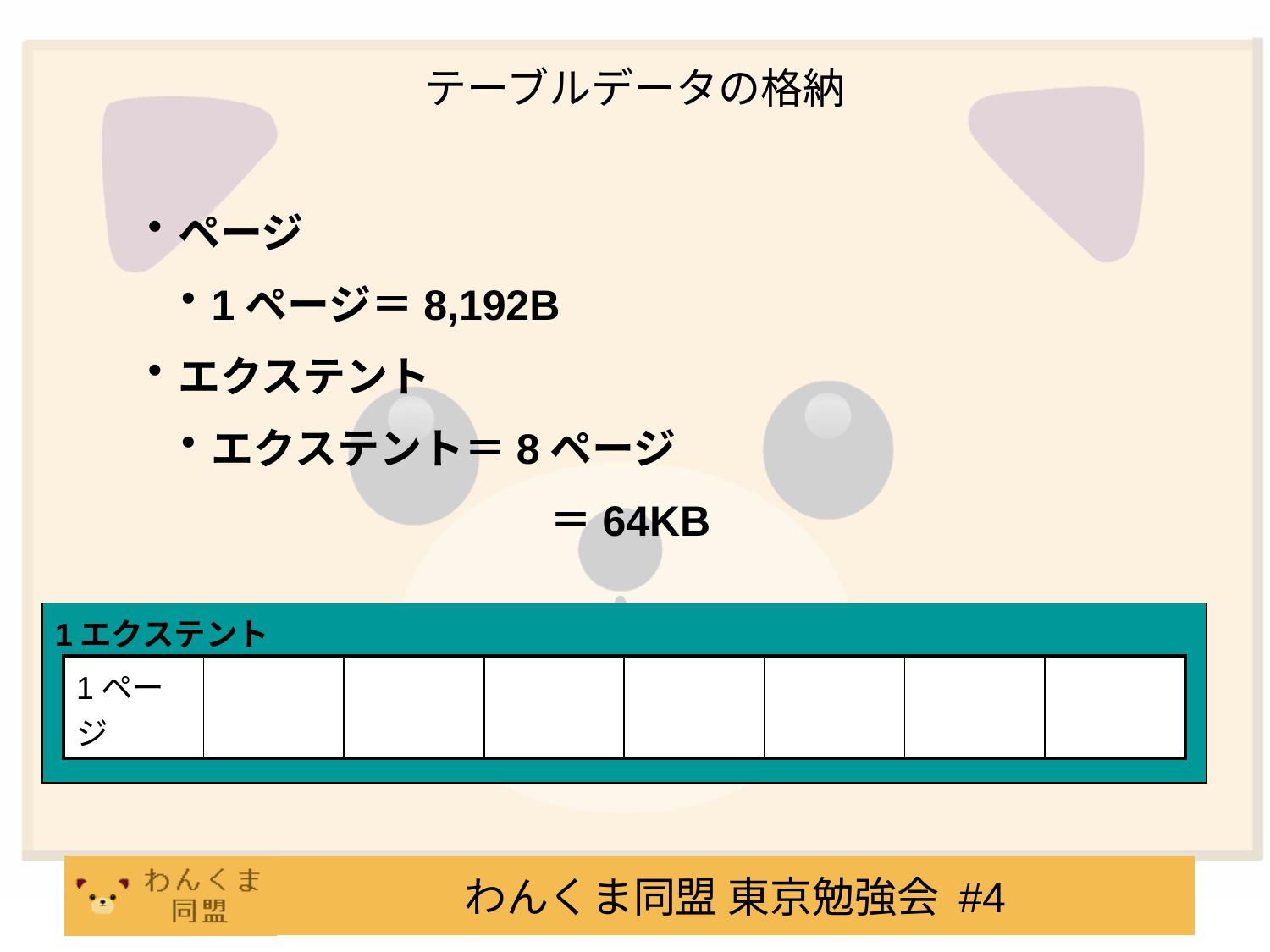

テーブルデータの格納
ページ
1ページ＝8,192B
エクステント
エクステント＝8ページ
　　　　　　　　＝64KB

| 1エクステント |
| --- |
| 1ページ |  |  |  |  |  |  |  |
| --- | --- | --- | --- | --- | --- | --- | --- |